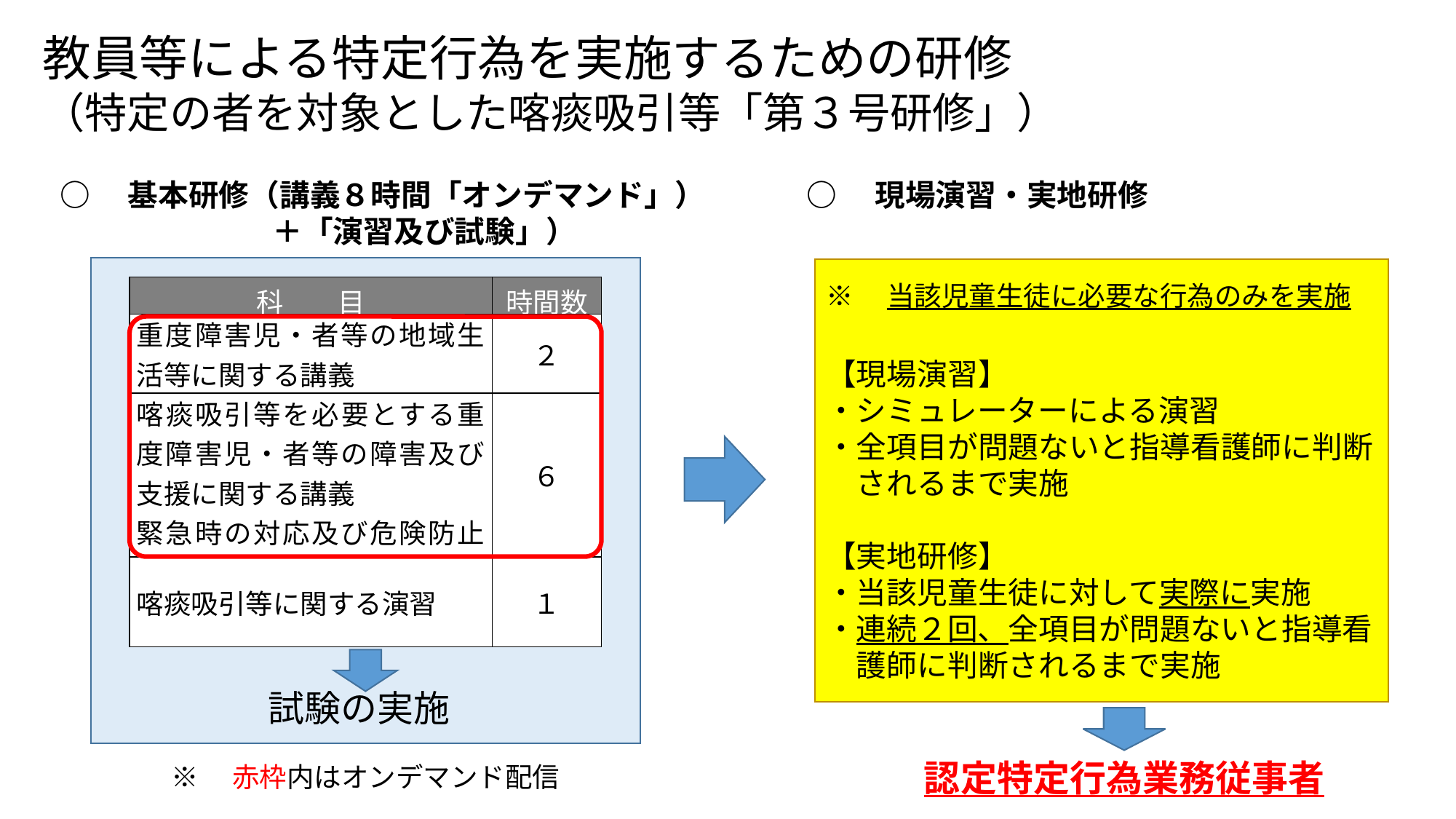

教員等による特定行為を実施するための研修
（特定の者を対象とした喀痰吸引等「第３号研修」）
○　基本研修（講義８時間「オンデマンド」）
　　　　　　　＋「演習及び試験」）
○　現場演習・実地研修

※　当該児童生徒に必要な行為のみを実施

【現場演習】
・シミュレーターによる演習
・全項目が問題ないと指導看護師に判断
　されるまで実施

【実地研修】
・当該児童生徒に対して実際に実施
・連続２回、全項目が問題ないと指導看
　護師に判断されるまで実施
| 科　　目 | 時間数 |
| --- | --- |
| 重度障害児・者等の地域生活等に関する講義 | ２ |
| 喀痰吸引等を必要とする重度障害児・者等の障害及び支援に関する講義 緊急時の対応及び危険防止に関する講義 | ６ |
| 喀痰吸引等に関する演習 | １ |

試験の実施

認定特定行為業務従事者
※　赤枠内はオンデマンド配信